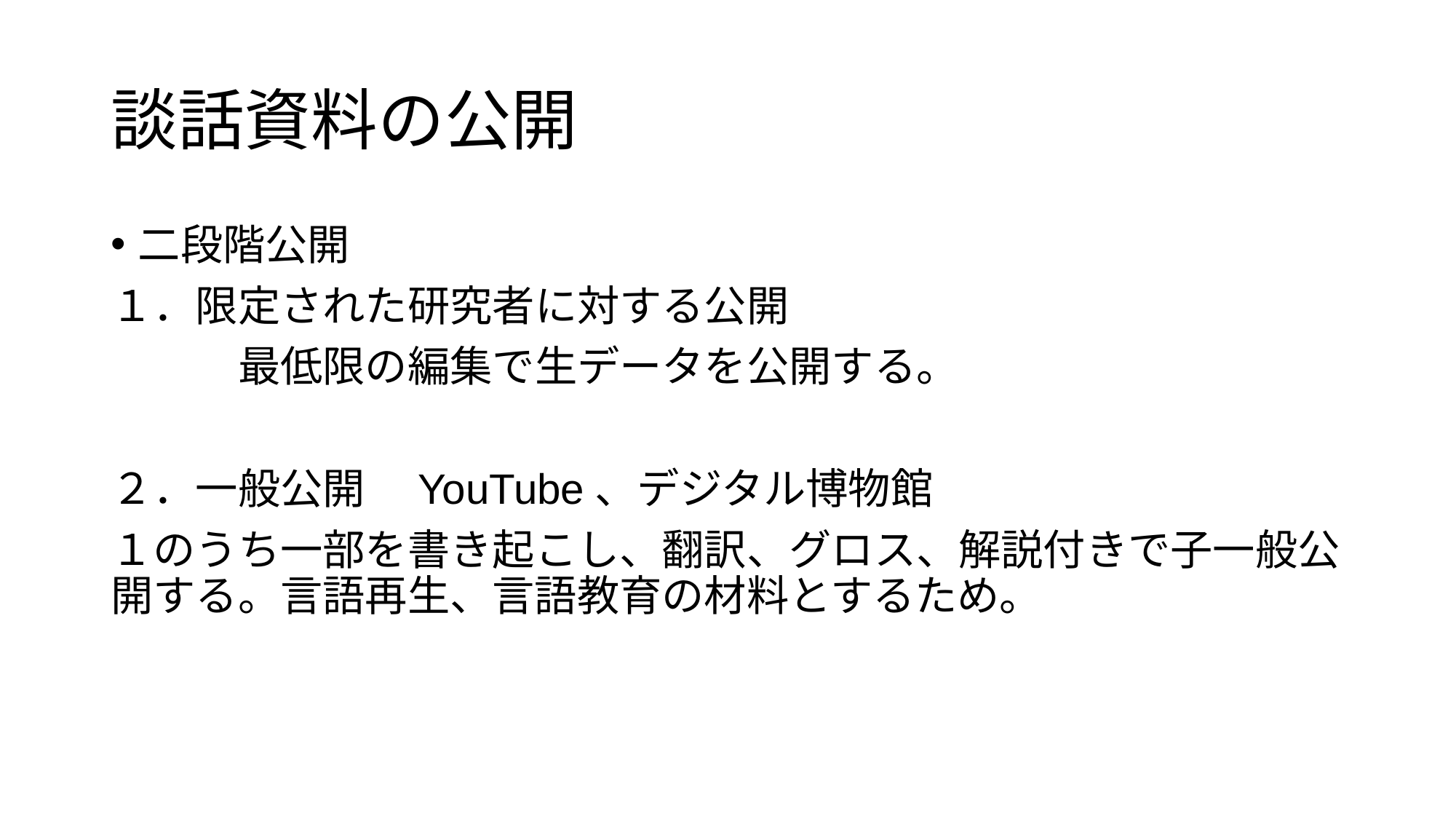

# 談話資料の公開
二段階公開
１．限定された研究者に対する公開
　　　最低限の編集で生データを公開する。

２．一般公開　YouTube、デジタル博物館
１のうち一部を書き起こし、翻訳、グロス、解説付きで子一般公開する。言語再生、言語教育の材料とするため。